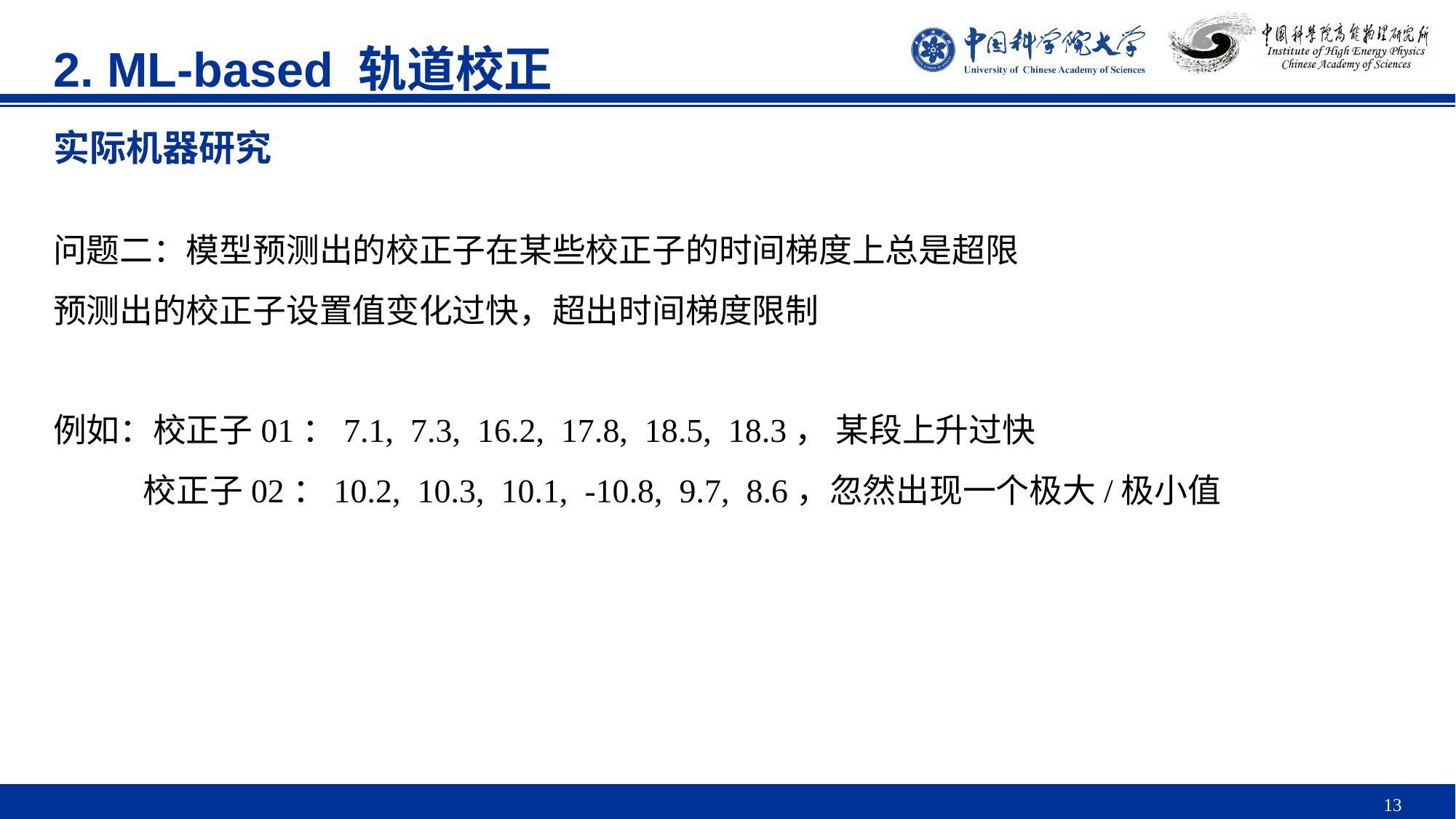

2. ML-based 轨道校正
实际机器研究
问题二：模型预测出的校正子在某些校正子的时间梯度上总是超限
预测出的校正子设置值变化过快，超出时间梯度限制

例如：校正子01：7.1,  7.3,  16.2,  17.8,  18.5,  18.3， 某段上升过快
           校正子02：10.2,  10.3,  10.1,  -10.8,  9.7,  8.6，忽然出现一个极大/极小值

13